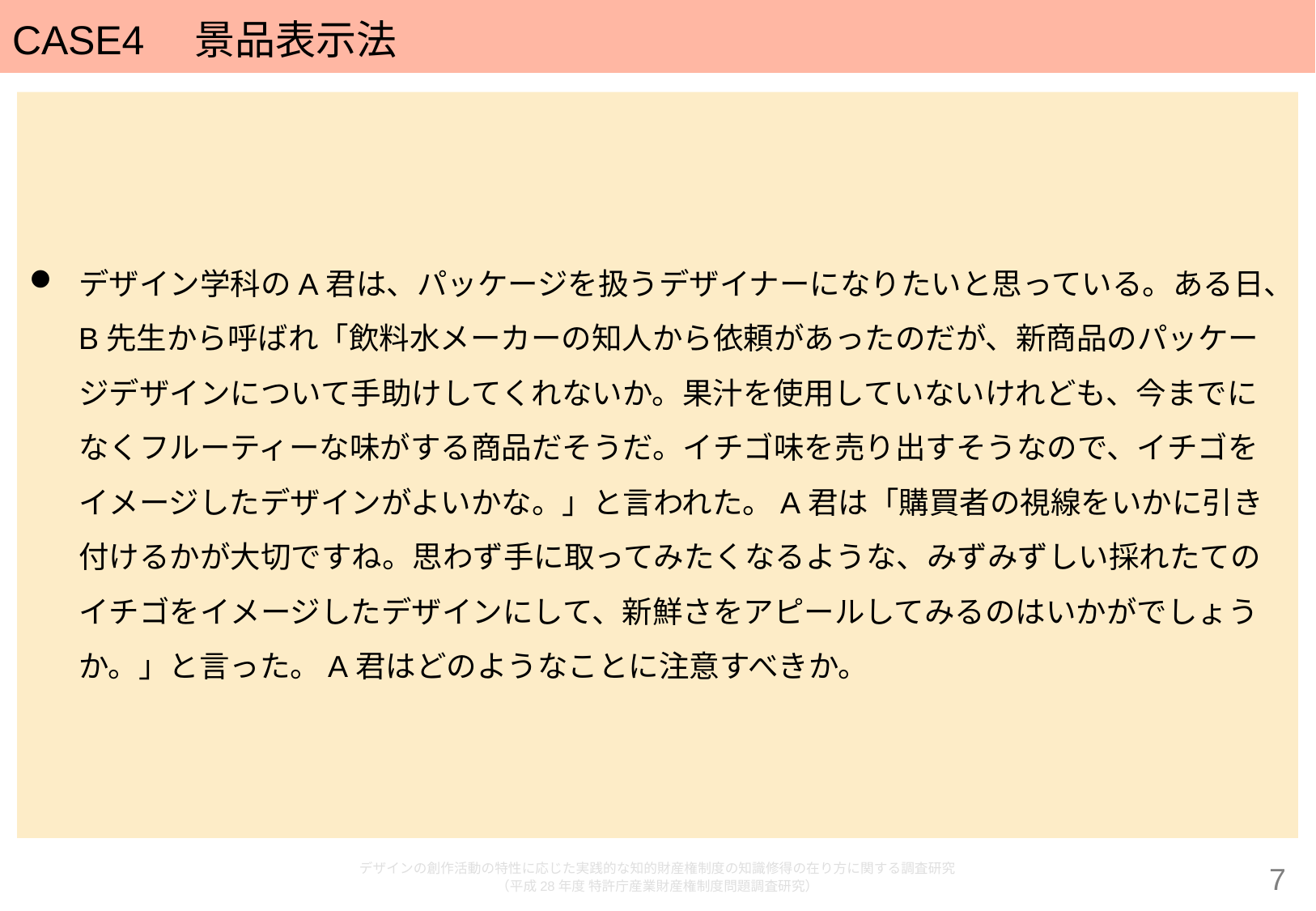

# CASE4　景品表示法
デザイン学科のA君は、パッケージを扱うデザイナーになりたいと思っている。ある日、B先生から呼ばれ「飲料水メーカーの知人から依頼があったのだが、新商品のパッケージデザインについて手助けしてくれないか。果汁を使用していないけれども、今までになくフルーティーな味がする商品だそうだ。イチゴ味を売り出すそうなので、イチゴをイメージしたデザインがよいかな。」と言われた。A君は「購買者の視線をいかに引き付けるかが大切ですね。思わず手に取ってみたくなるような、みずみずしい採れたてのイチゴをイメージしたデザインにして、新鮮さをアピールしてみるのはいかがでしょうか。」と言った。A君はどのようなことに注意すべきか。
デザインの創作活動の特性に応じた実践的な知的財産権制度の知識修得の在り方に関する調査研究
（平成28年度 特許庁産業財産権制度問題調査研究）
7